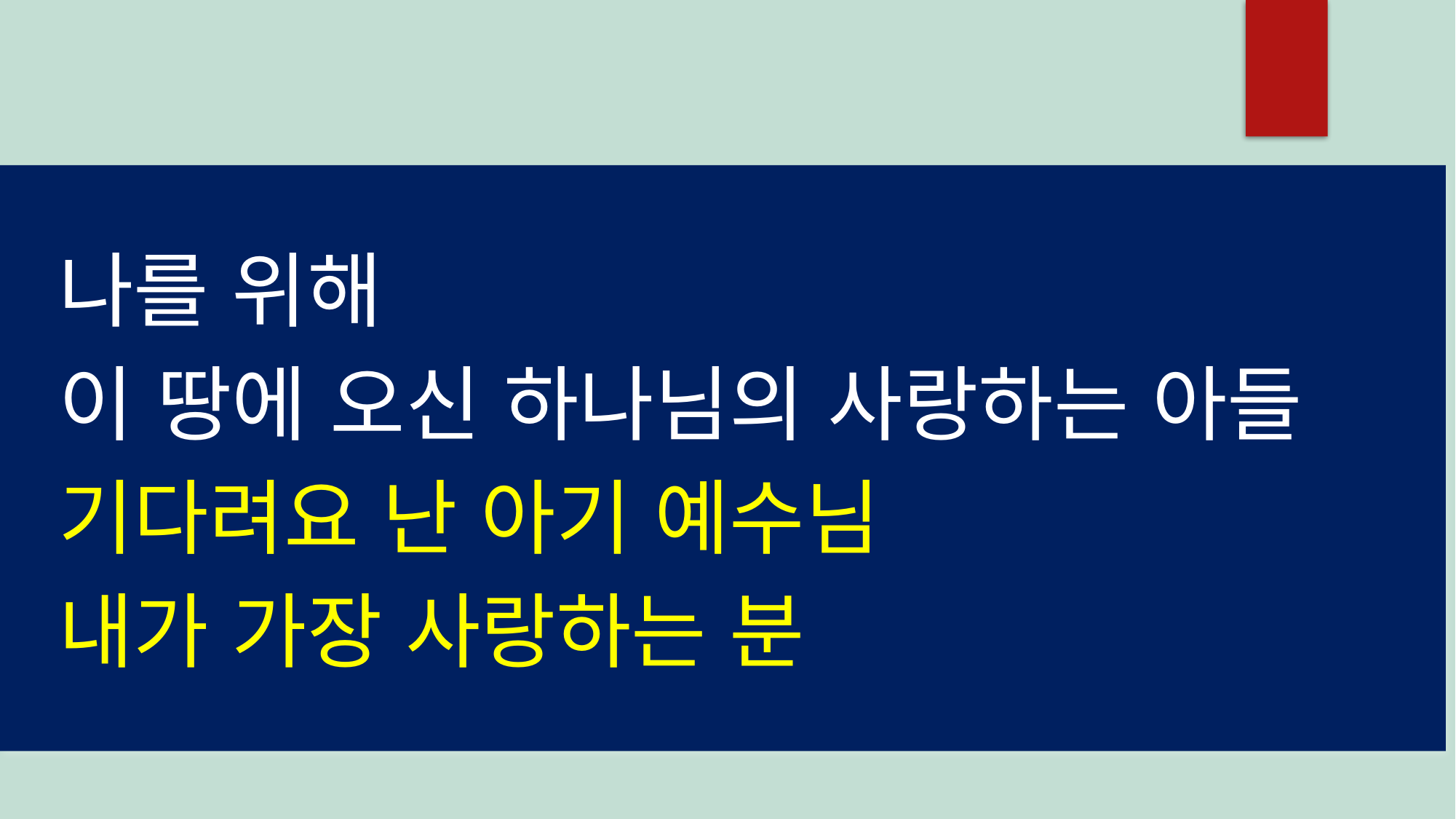

나를 위해
이 땅에 오신 하나님의 사랑하는 아들
기다려요 난 아기 예수님
내가 가장 사랑하는 분